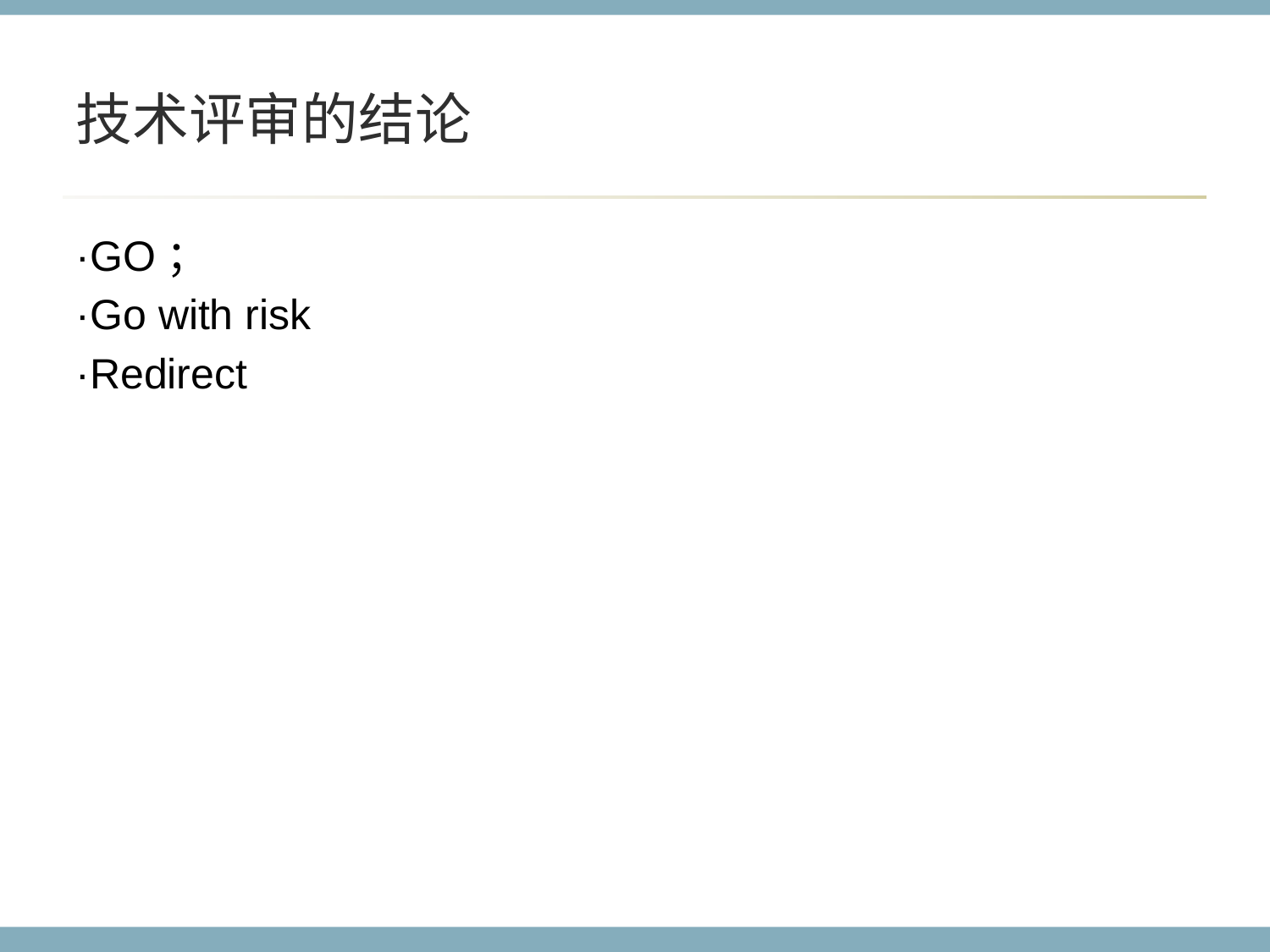

# 技术评审的结论
·GO；
·Go with risk
·Redirect